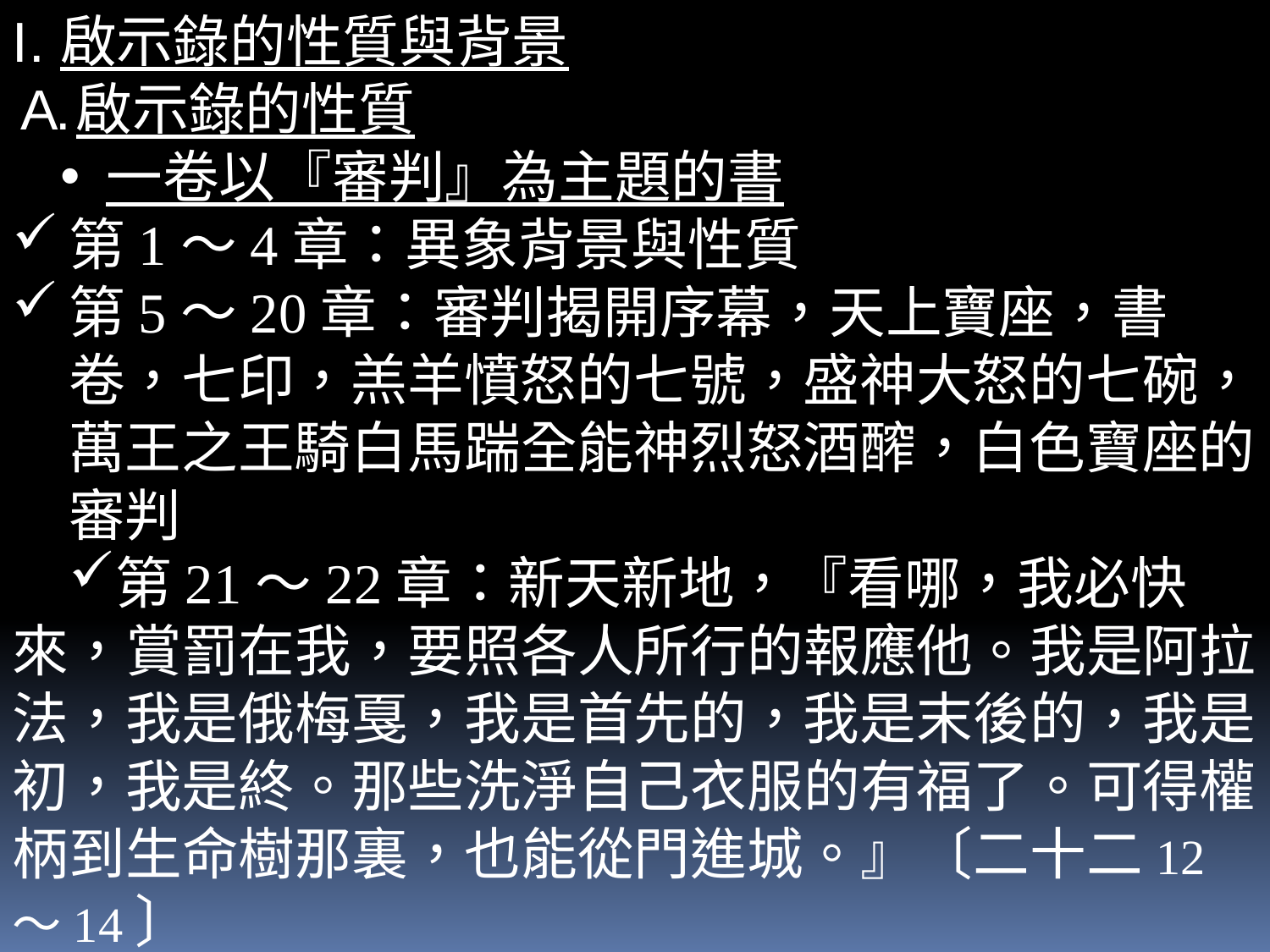

啟示錄的性質與背景
啟示錄的性質
 一卷以『審判』為主題的書
第1～4章：異象背景與性質
第5～20章：審判揭開序幕，天上寶座，書卷，七印，羔羊憤怒的七號，盛神大怒的七碗，萬王之王騎白馬踹全能神烈怒酒醡，白色寶座的審判
第21～22章：新天新地，『看哪，我必快來，賞罰在我，要照各人所行的報應他。我是阿拉法，我是俄梅戛，我是首先的，我是末後的，我是初，我是終。那些洗淨自己衣服的有福了。可得權柄到生命樹那裏，也能從門進城。』〔二十二12～14〕
 知而行的書，『念這書上預言的和那些聽見又遵守其中所記載的，都是有福的，因為日期近了。』